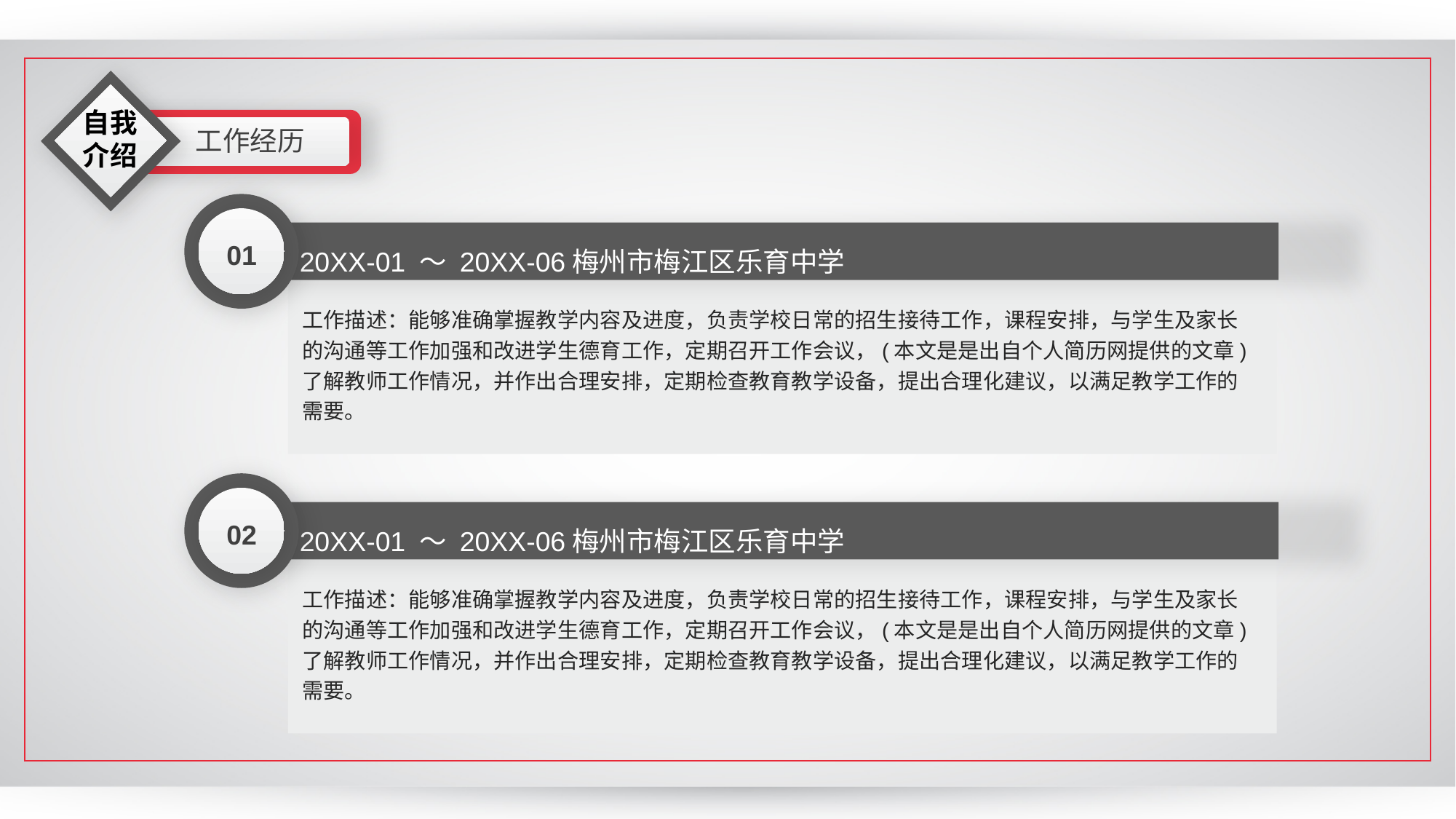

自我介绍

工作经历

01
20XX-01 ～ 20XX-06梅州市梅江区乐育中学

工作描述：能够准确掌握教学内容及进度，负责学校日常的招生接待工作，课程安排，与学生及家长的沟通等工作加强和改进学生德育工作，定期召开工作会议，(本文是是出自个人简历网提供的文章)了解教师工作情况，并作出合理安排，定期检查教育教学设备，提出合理化建议，以满足教学工作的需要。

02
20XX-01 ～ 20XX-06梅州市梅江区乐育中学

工作描述：能够准确掌握教学内容及进度，负责学校日常的招生接待工作，课程安排，与学生及家长的沟通等工作加强和改进学生德育工作，定期召开工作会议，(本文是是出自个人简历网提供的文章)了解教师工作情况，并作出合理安排，定期检查教育教学设备，提出合理化建议，以满足教学工作的需要。